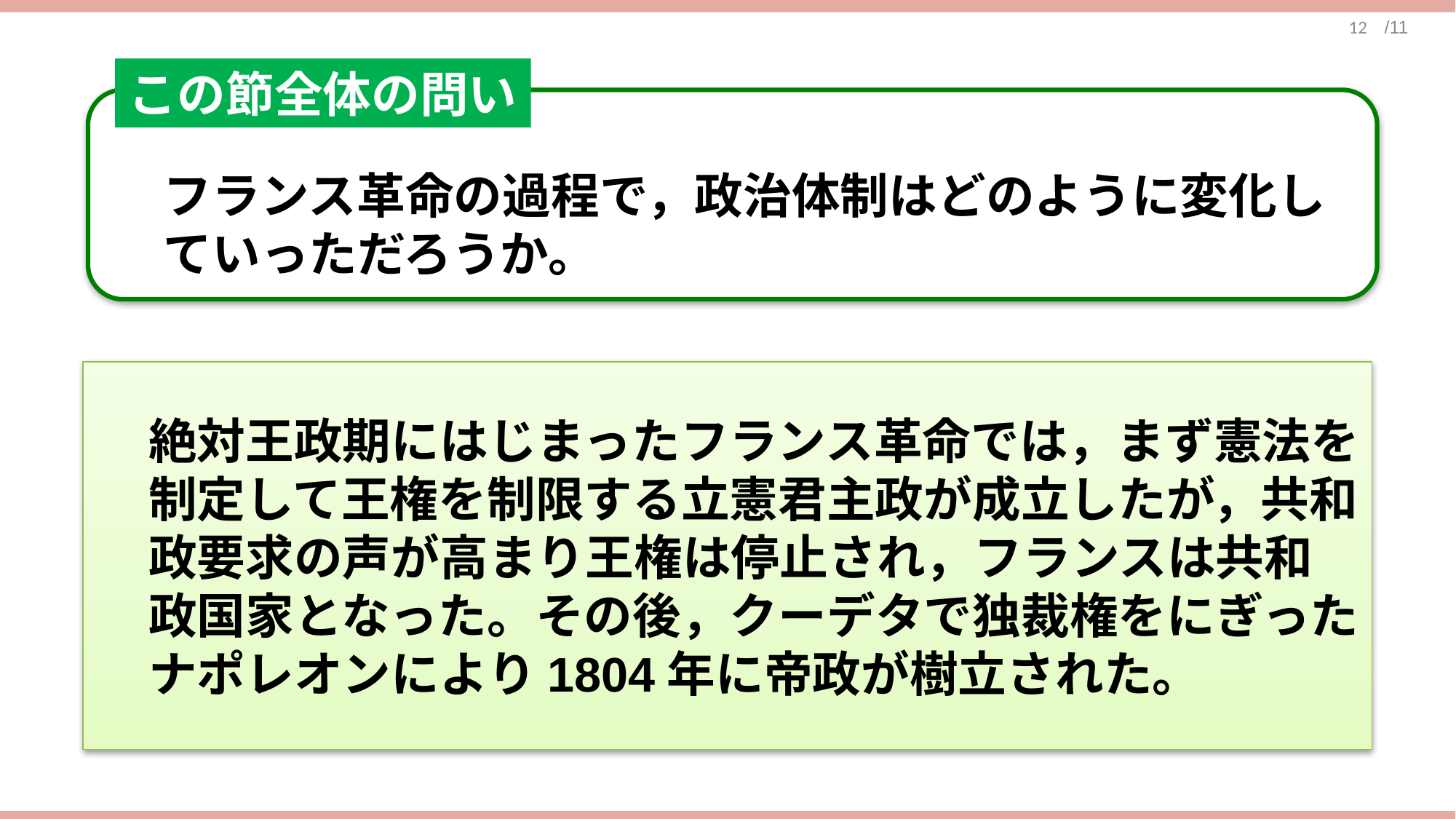

この節全体の問い

フランス革命の過程で，政治体制はどのように変化していっただろうか。
絶対王政期にはじまったフランス革命では，まず憲法を制定して王権を制限する立憲君主政が成立したが，共和政要求の声が高まり王権は停止され，フランスは共和政国家となった。その後，クーデタで独裁権をにぎったナポレオンにより1804年に帝政が樹立された。